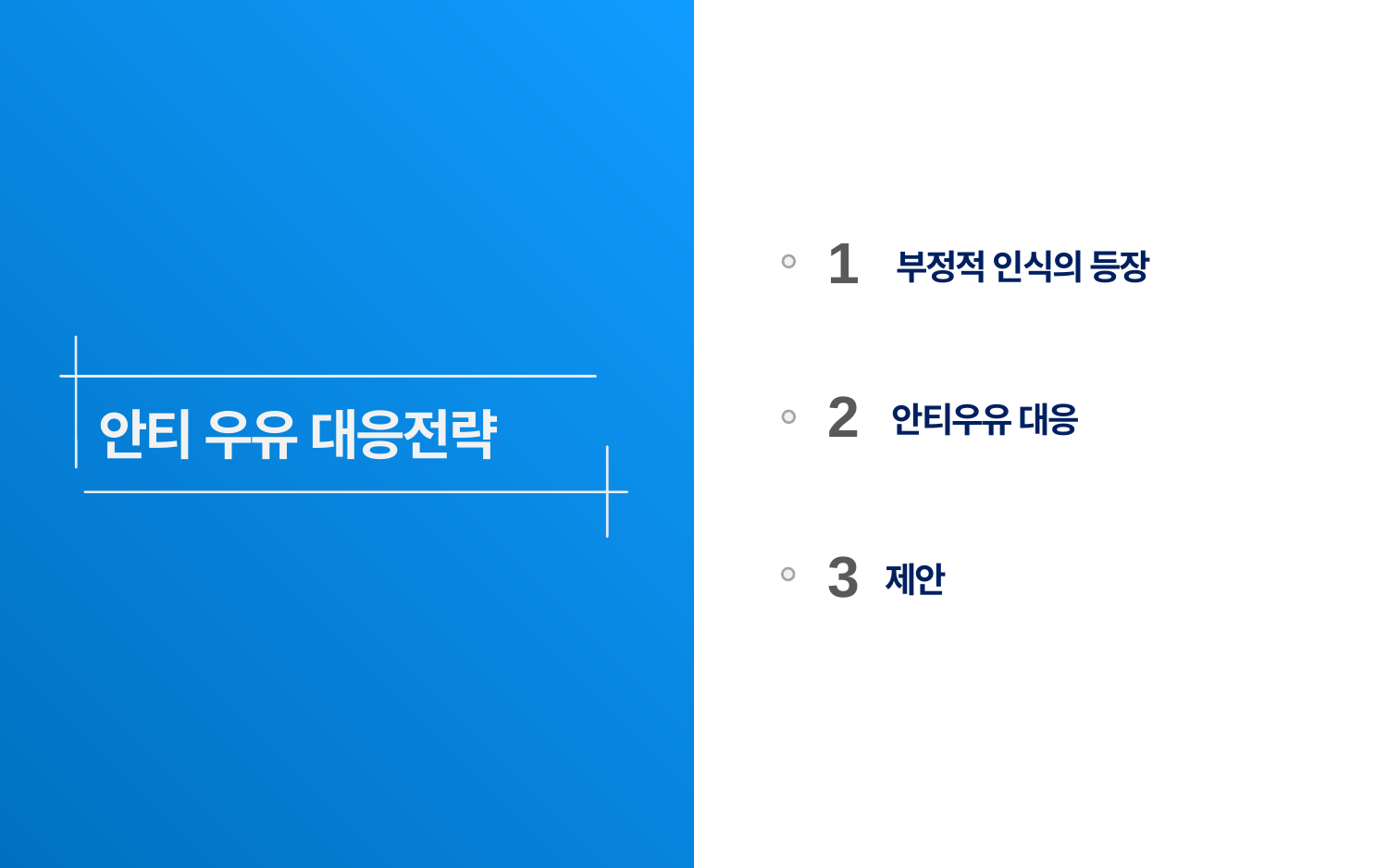

1
부정적 인식의 등장

2
안티우유 대응
안티 우유 대응전략

3
제안